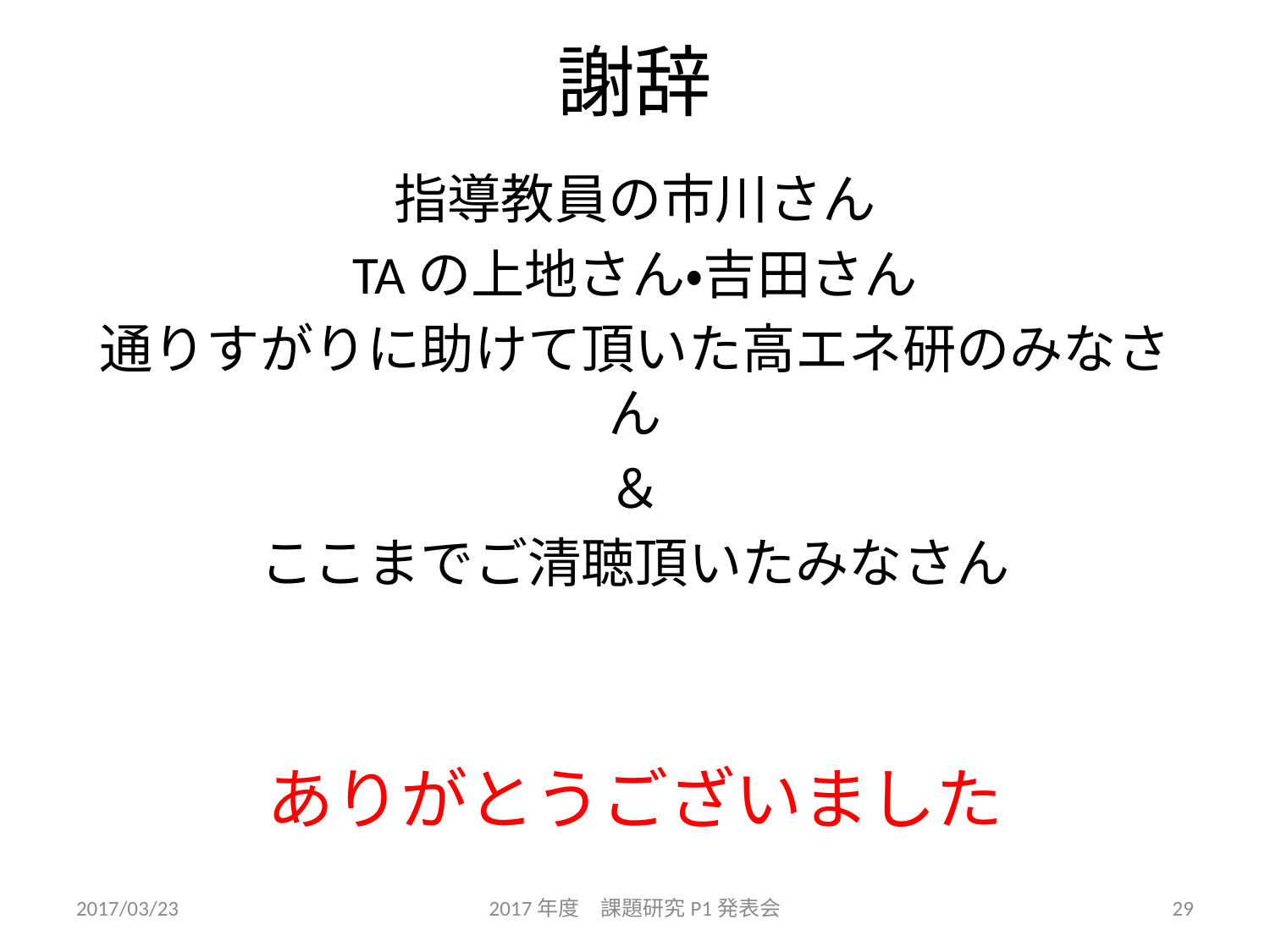

# 謝辞
指導教員の市川さん
TAの上地さん・吉田さん
通りすがりに助けて頂いた高エネ研のみなさん
＆
ここまでご清聴頂いたみなさん

ありがとうございました
2017/03/23
2017年度　課題研究P1発表会
29